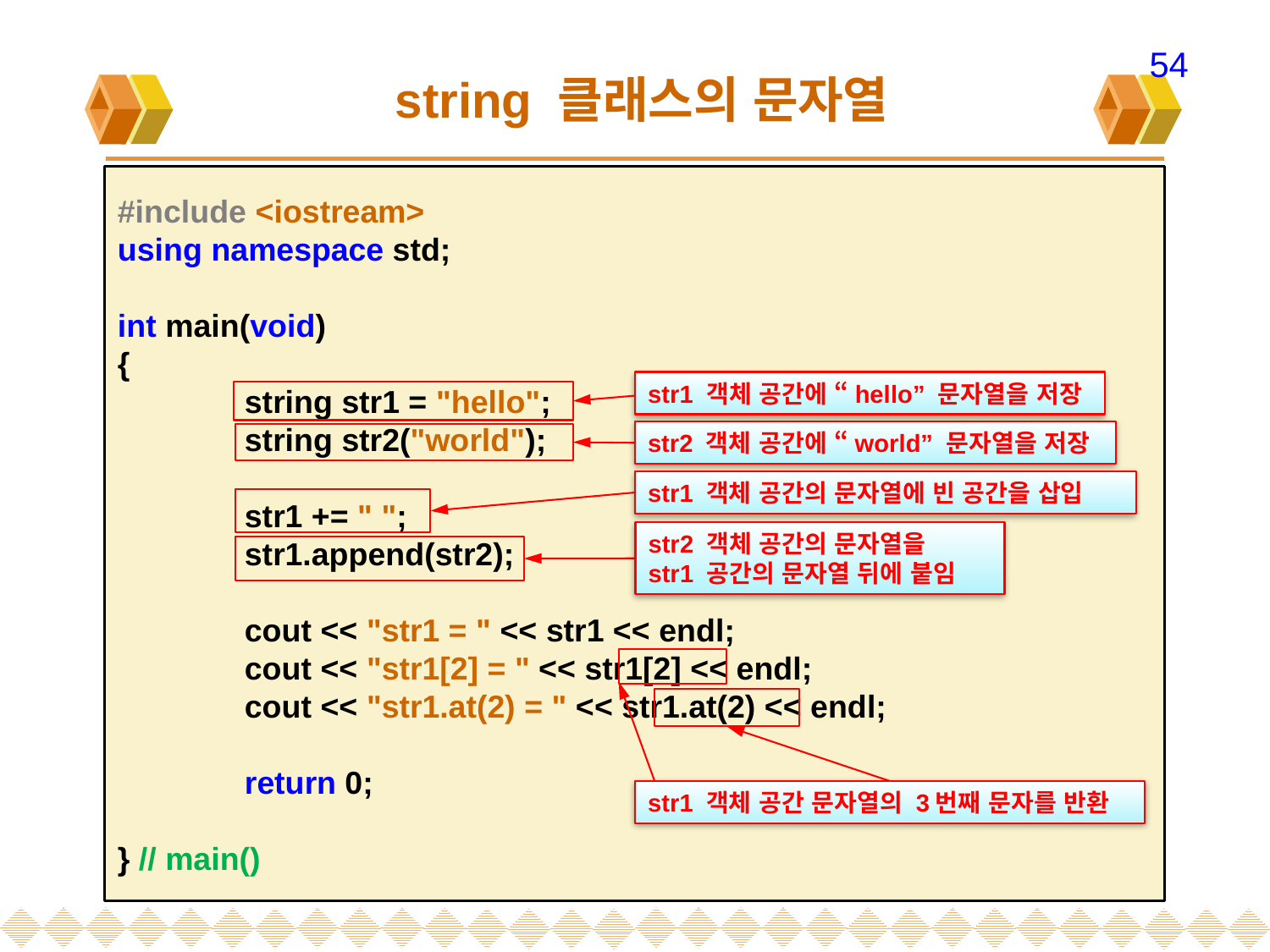

54
# string 클래스의 문자열

#include <iostream>
using namespace std;

int main(void)
{
	string str1 = "hello";
	string str2("world");

	str1 += " ";
	str1.append(str2);

	cout << "str1 = " << str1 << endl;
	cout << "str1[2] = " << str1[2] << endl;
	cout << "str1.at(2) = " << str1.at(2) << endl;

	return 0;

} // main()
str1 객체 공간에 “hello” 문자열을 저장

str2 객체 공간에 “world” 문자열을 저장

str1 객체 공간의 문자열에 빈 공간을 삽입

str2 객체 공간의 문자열을
str1 공간의 문자열 뒤에 붙임

str1 객체 공간 문자열의 3번째 문자를 반환